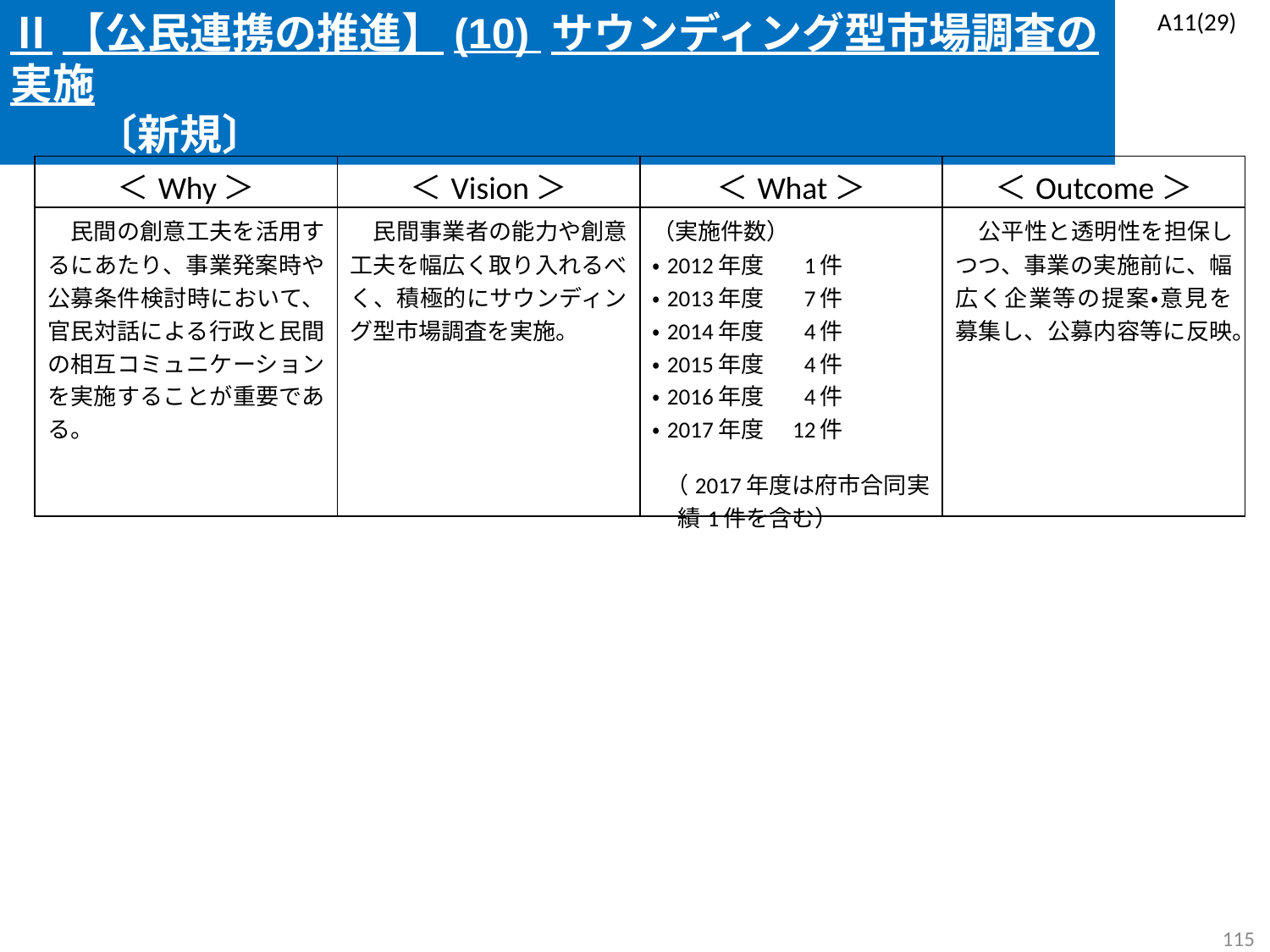

Ⅱ【公民連携の推進】(10) サウンディング型市場調査の実施
　　〔新規〕
A11(29)
| ＜Why＞ | ＜Vision＞ | ＜What＞ | ＜Outcome＞ |
| --- | --- | --- | --- |
| 民間の創意工夫を活用するにあたり、事業発案時や公募条件検討時において、官民対話による行政と民間の相互コミュニケーションを実施することが重要である。 | 民間事業者の能力や創意工夫を幅広く取り入れるべく、積極的にサウンディング型市場調査を実施。 | （実施件数） ・2012年度 1件 ・2013年度 7件 ・2014年度 4件 ・2015年度 4件 ・2016年度 4件 ・2017年度 12件 （2017年度は府市合同実績1件を含む） | 公平性と透明性を担保しつつ、事業の実施前に、幅広く企業等の提案・意見を募集し、公募内容等に反映。 |
115